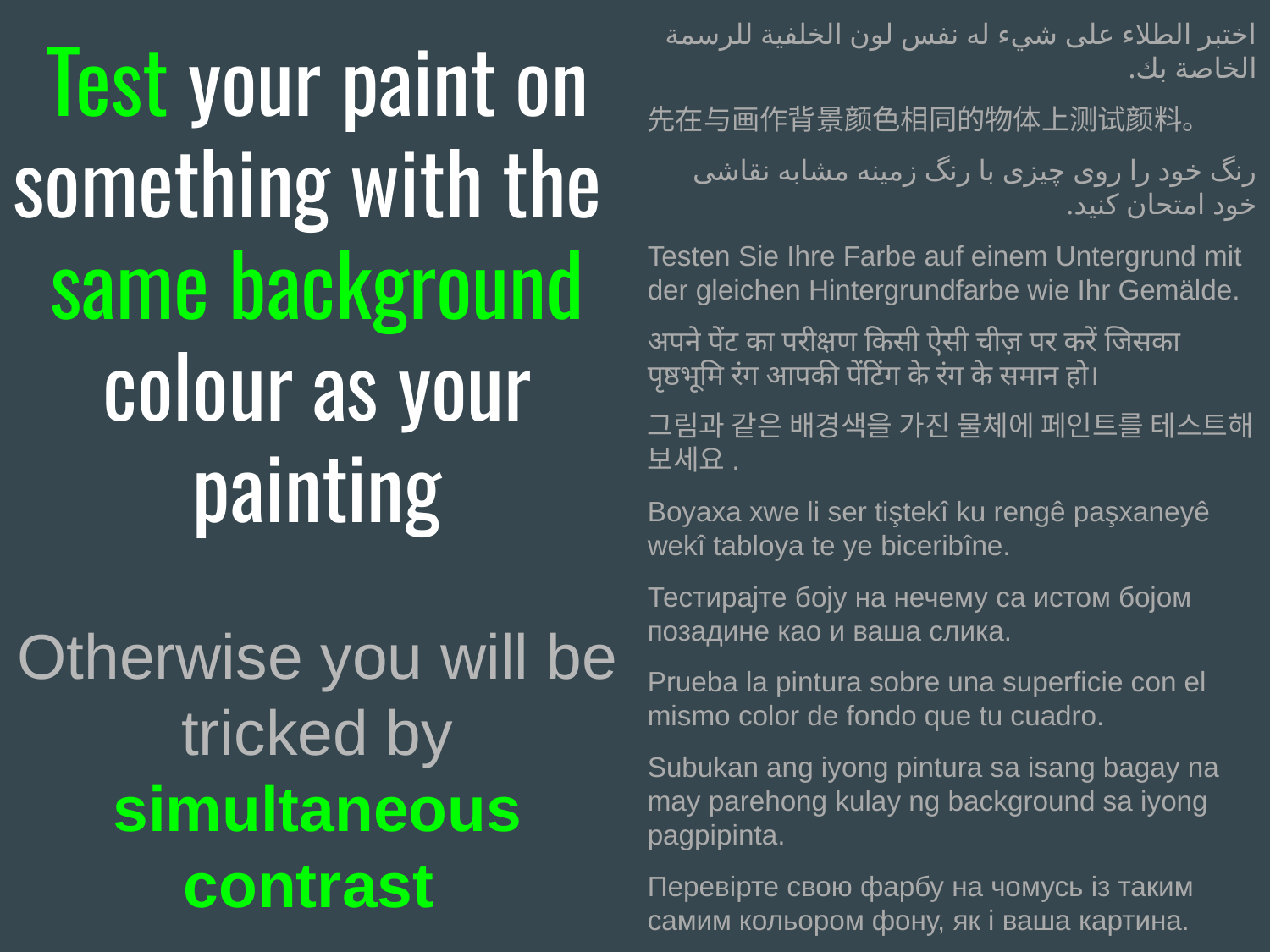

Test your paint on something with the  same background colour as your painting

Otherwise you will be tricked by simultaneous contrast
اختبر الطلاء على شيء له نفس لون الخلفية للرسمة الخاصة بك.
先在与画作背景颜色相同的物体上测试颜料。
رنگ خود را روی چیزی با رنگ زمینه مشابه نقاشی خود امتحان کنید.
Testen Sie Ihre Farbe auf einem Untergrund mit der gleichen Hintergrundfarbe wie Ihr Gemälde.
अपने पेंट का परीक्षण किसी ऐसी चीज़ पर करें जिसका पृष्ठभूमि रंग आपकी पेंटिंग के रंग के समान हो।
그림과 같은 배경색을 가진 물체에 페인트를 테스트해 보세요.
Boyaxa xwe li ser tiştekî ku rengê paşxaneyê wekî tabloya te ye biceribîne.
Тестирајте боју на нечему са истом бојом позадине као и ваша слика.
Prueba la pintura sobre una superficie con el mismo color de fondo que tu cuadro.
Subukan ang iyong pintura sa isang bagay na may parehong kulay ng background sa iyong pagpipinta.
Перевірте свою фарбу на чомусь із таким самим кольором фону, як і ваша картина.